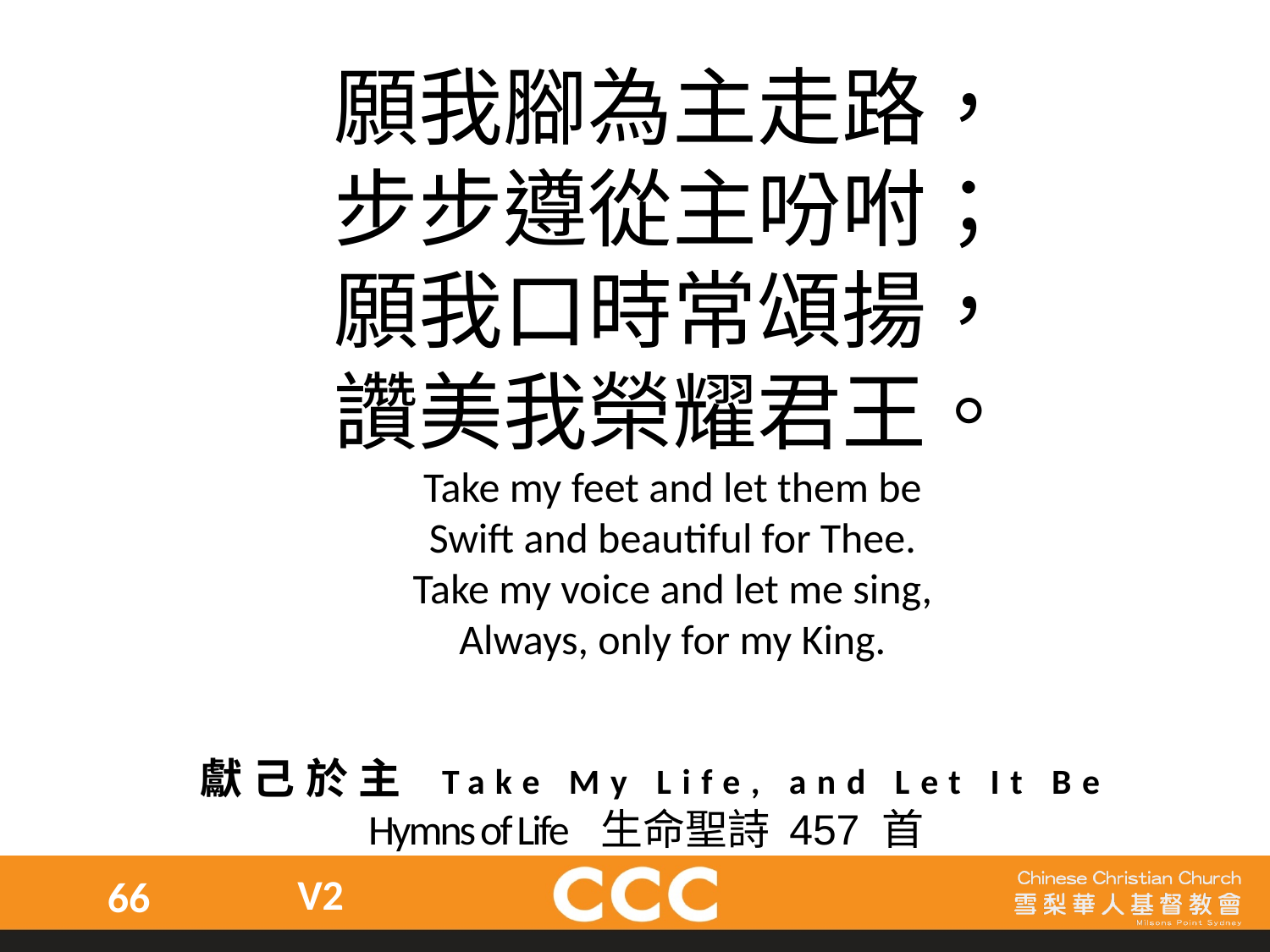

願我腳為主走路，
步步遵從主吩咐；
願我口時常頌揚，
讚美我榮耀君王。
Take my feet and let them be
Swift and beautiful for Thee.
Take my voice and let me sing,
Always, only for my King.
 獻己於主 Take My Life, and Let It Be
 Hymns of Life   生命聖詩 457 首
V2
66